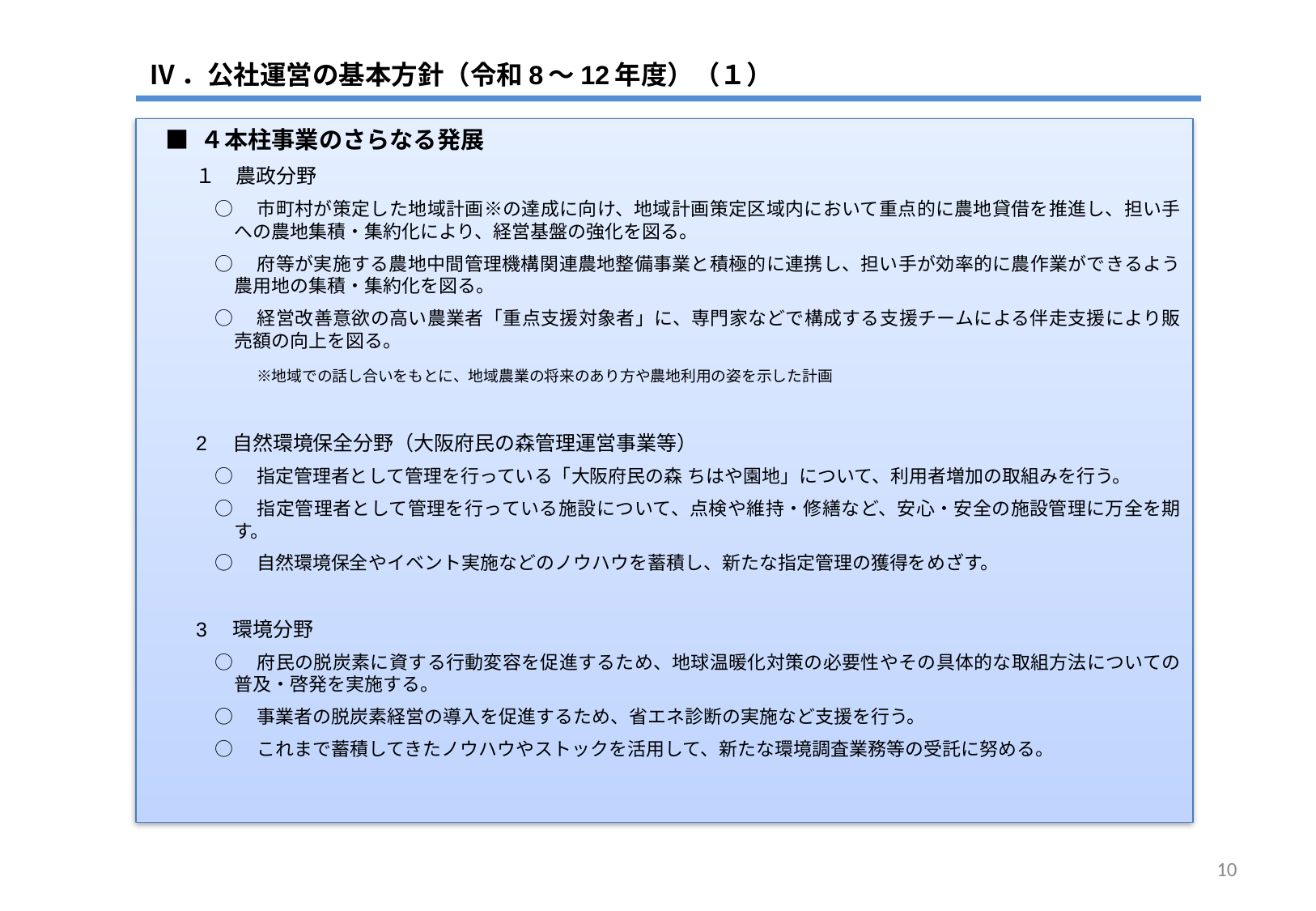

Ⅳ．公社運営の基本方針（令和8～12年度）（１）

■ ４本柱事業のさらなる発展
１　農政分野
○　市町村が策定した地域計画※の達成に向け、地域計画策定区域内において重点的に農地貸借を推進し、担い手への農地集積・集約化により、経営基盤の強化を図る。
○　府等が実施する農地中間管理機構関連農地整備事業と積極的に連携し、担い手が効率的に農作業ができるよう農用地の集積・集約化を図る。
○　経営改善意欲の高い農業者「重点支援対象者」に、専門家などで構成する支援チームによる伴走支援により販売額の向上を図る。
　　　※地域での話し合いをもとに、地域農業の将来のあり方や農地利用の姿を示した計画

2　自然環境保全分野（大阪府民の森管理運営事業等）
○　指定管理者として管理を行っている「大阪府民の森 ちはや園地」について、利用者増加の取組みを行う。
○　指定管理者として管理を行っている施設について、点検や維持・修繕など、安心・安全の施設管理に万全を期す。
○　自然環境保全やイベント実施などのノウハウを蓄積し、新たな指定管理の獲得をめざす。

3　環境分野
○　府民の脱炭素に資する行動変容を促進するため、地球温暖化対策の必要性やその具体的な取組方法についての普及・啓発を実施する。
○　事業者の脱炭素経営の導入を促進するため、省エネ診断の実施など支援を行う。
○　これまで蓄積してきたノウハウやストックを活用して、新たな環境調査業務等の受託に努める。

10